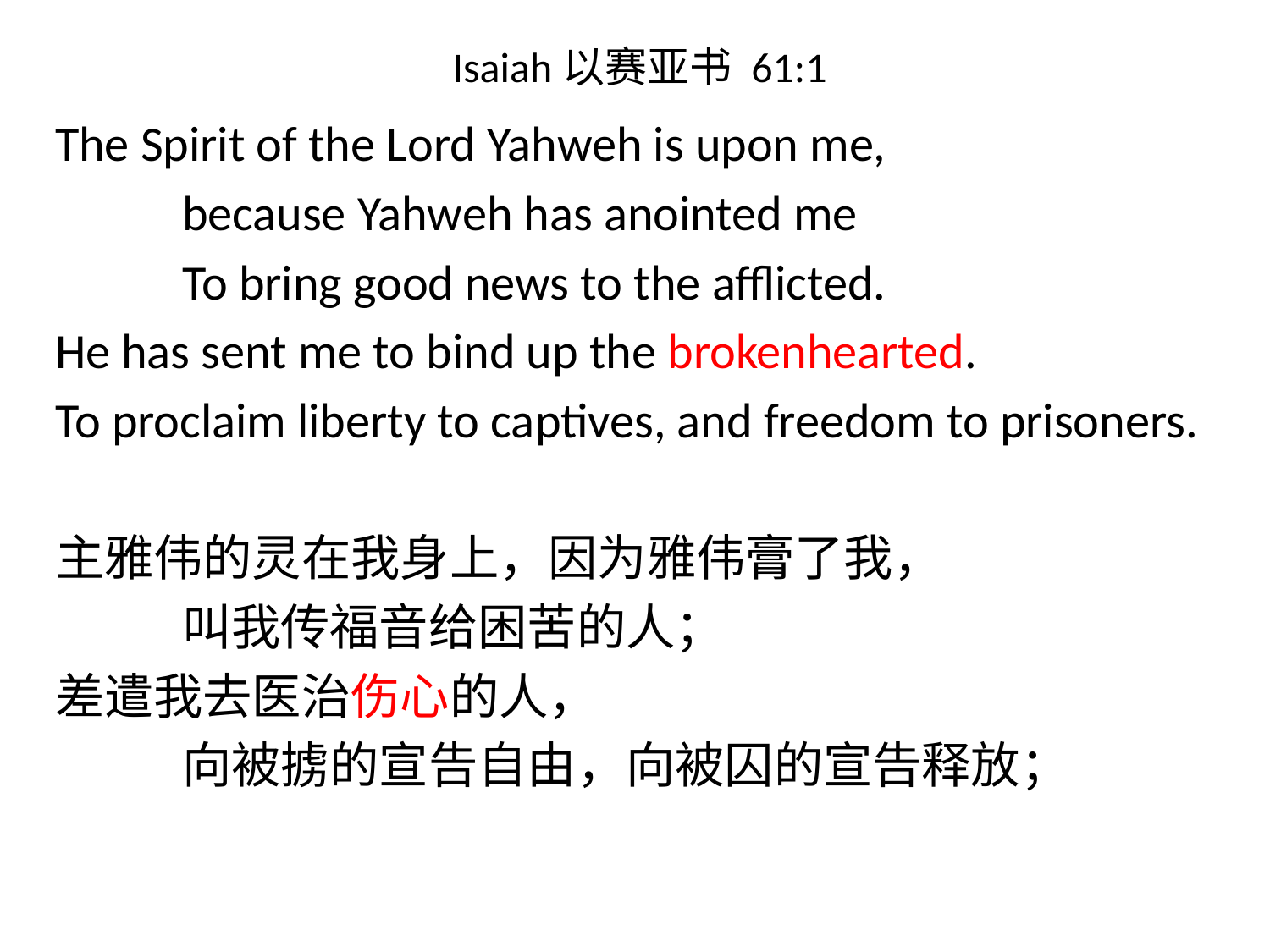

# Isaiah以赛亚书 61:1
The Spirit of the Lord Yahweh is upon me,
	because Yahweh has anointed me
	To bring good news to the afflicted.
He has sent me to bind up the brokenhearted.
To proclaim liberty to captives, and freedom to prisoners.

主雅伟的灵在我身上，因为雅伟膏了我，
	叫我传福音给困苦的人；
差遣我去医治伤心的人，
	向被掳的宣告自由，向被囚的宣告释放；